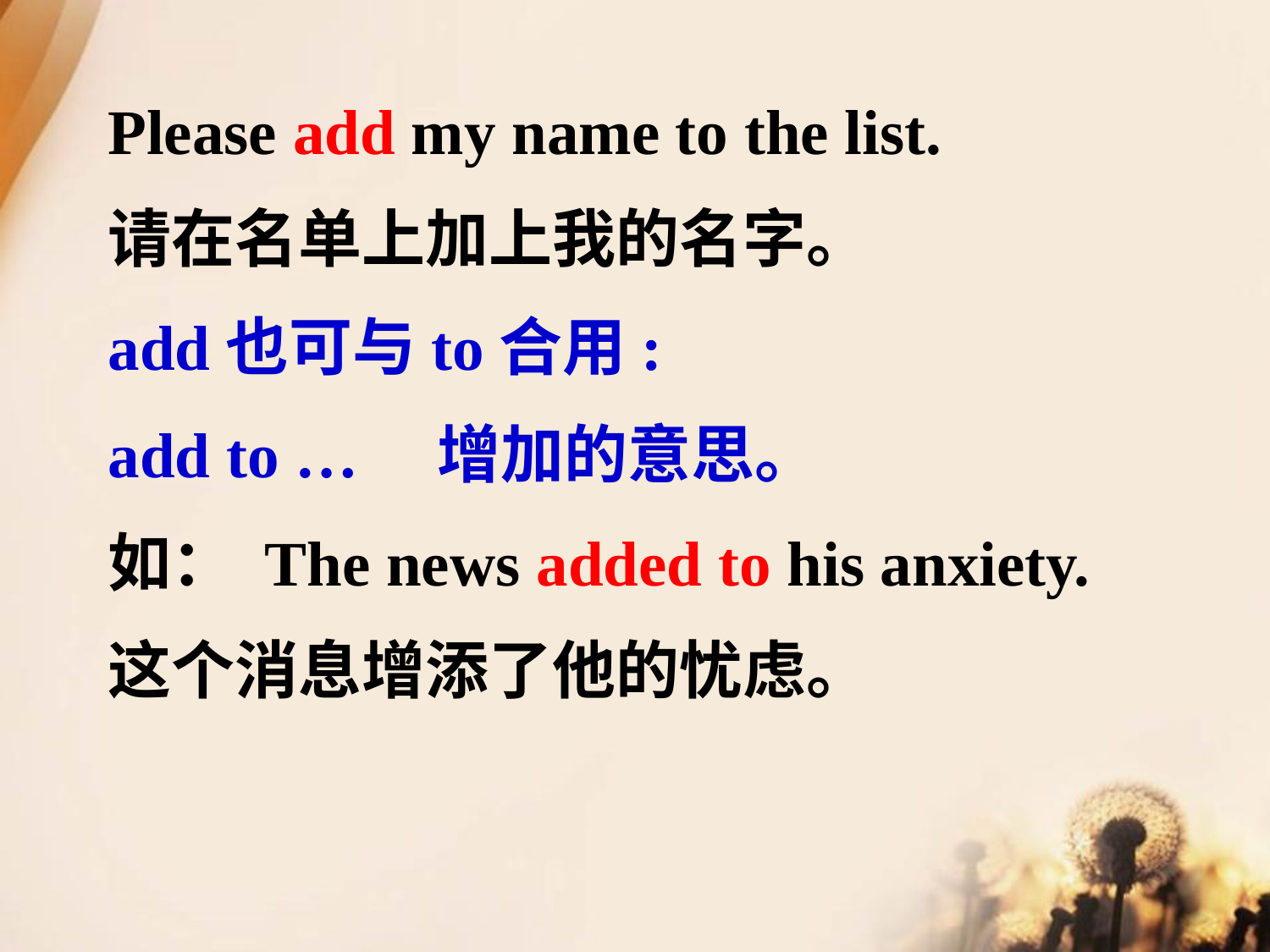

Please add my name to the list.
请在名单上加上我的名字。
add也可与to合用:
add to …    增加的意思。
如： The news added to his anxiety.
这个消息增添了他的忧虑。